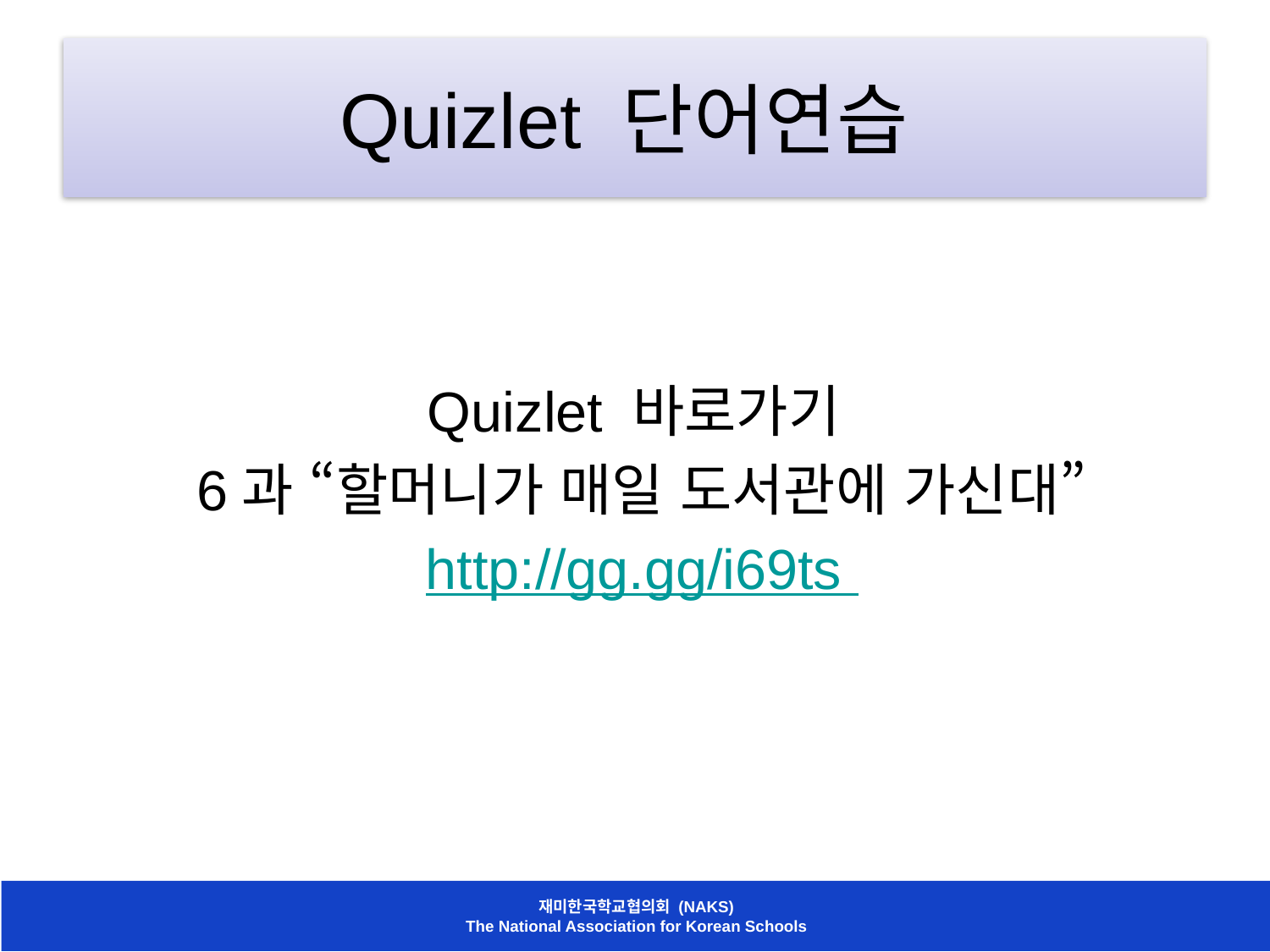

# Quizlet 단어연습

Quizlet 바로가기
6과 “할머니가 매일 도서관에 가신대”
http://gg.gg/i69ts
재미한국학교협의회 (NAKS)
The National Association for Korean Schools